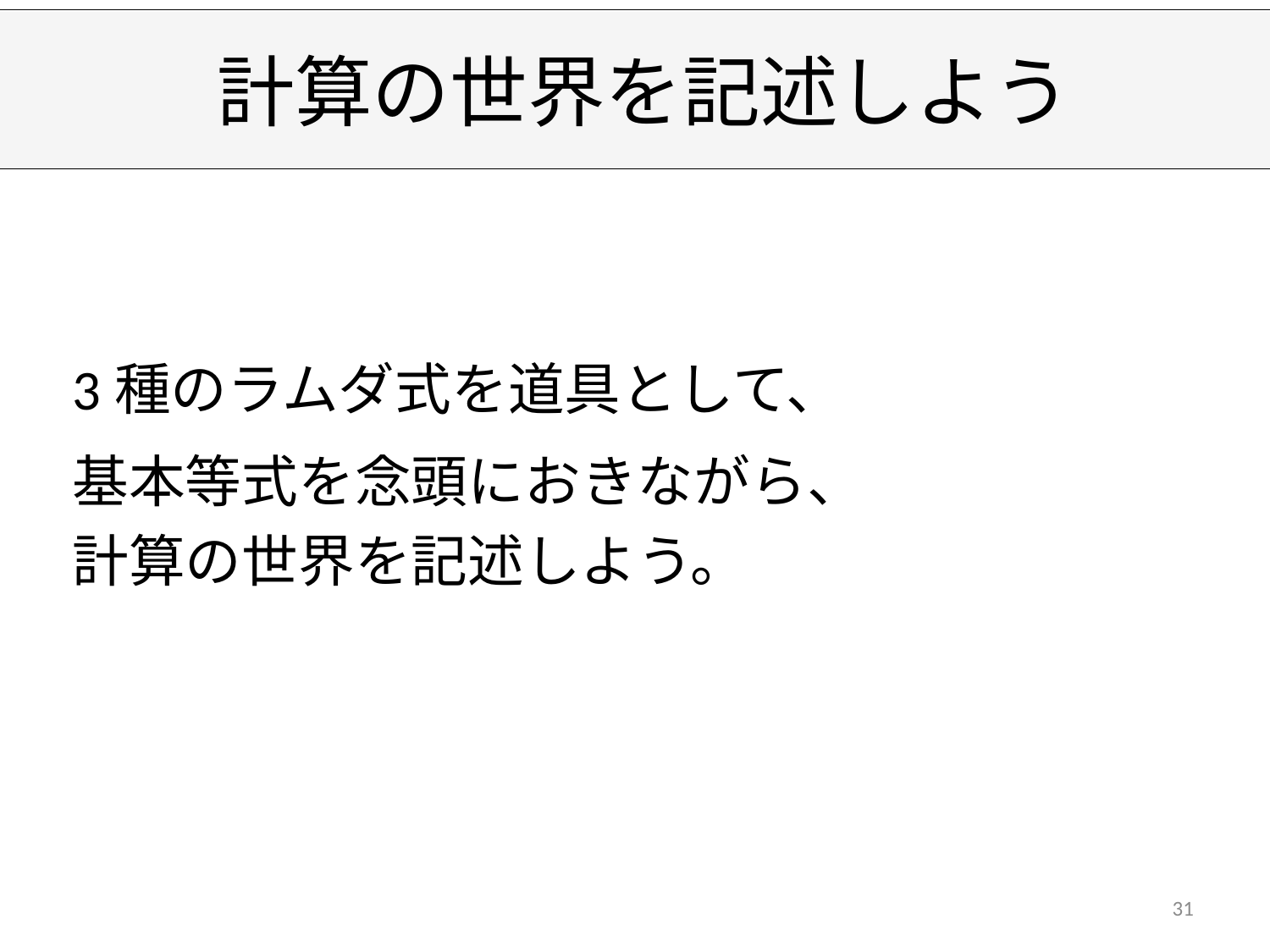

# 計算の世界を記述しよう
3種のラムダ式を道具として、
基本等式を念頭におきながら、
計算の世界を記述しよう。
31